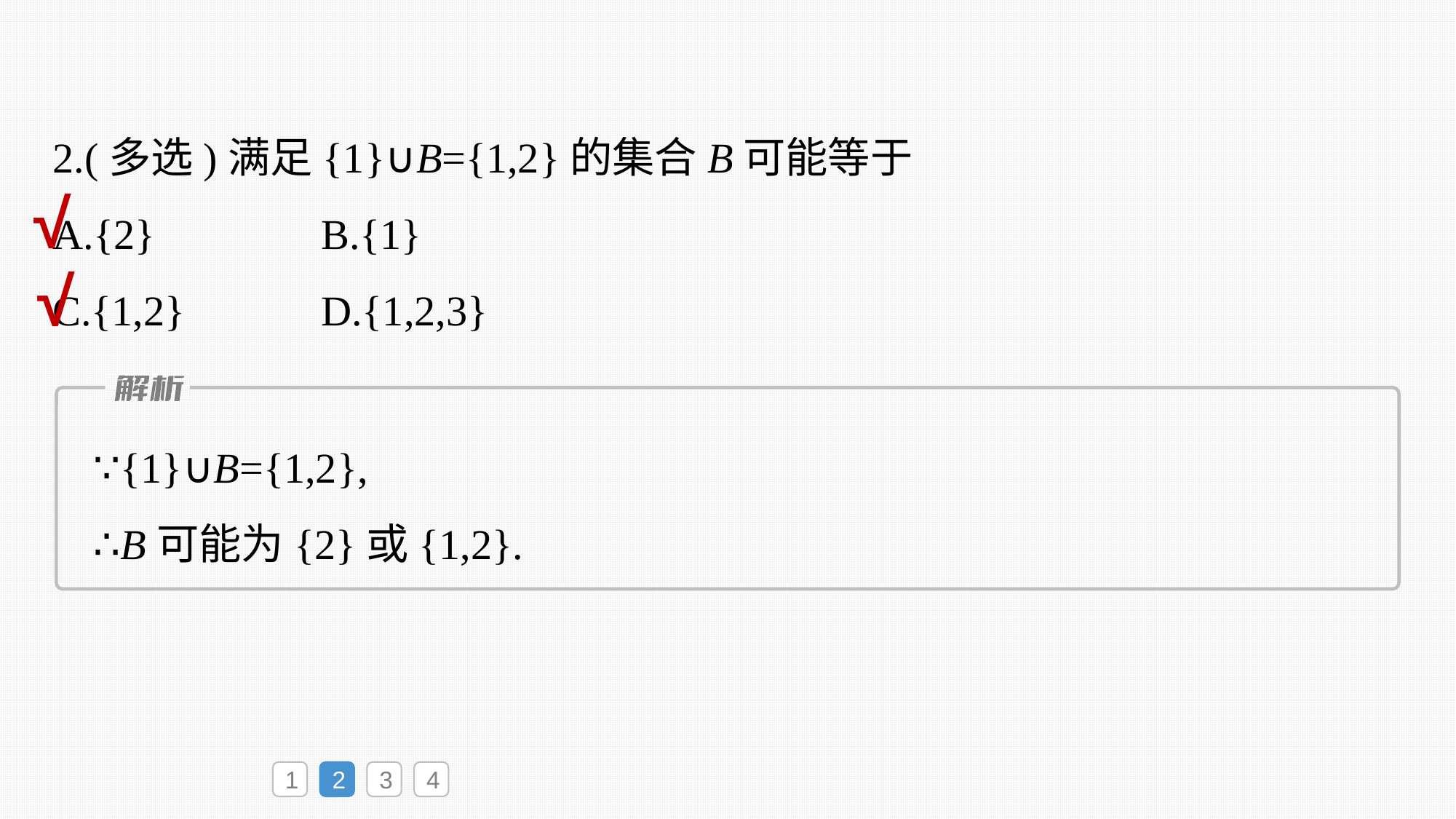

2.(多选)满足{1}∪B={1,2}的集合B可能等于
A.{2}	B.{1}
C.{1,2}	D.{1,2,3}
√
√

∵{1}∪B={1,2},
∴B可能为{2}或{1,2}.
1
2
3
4